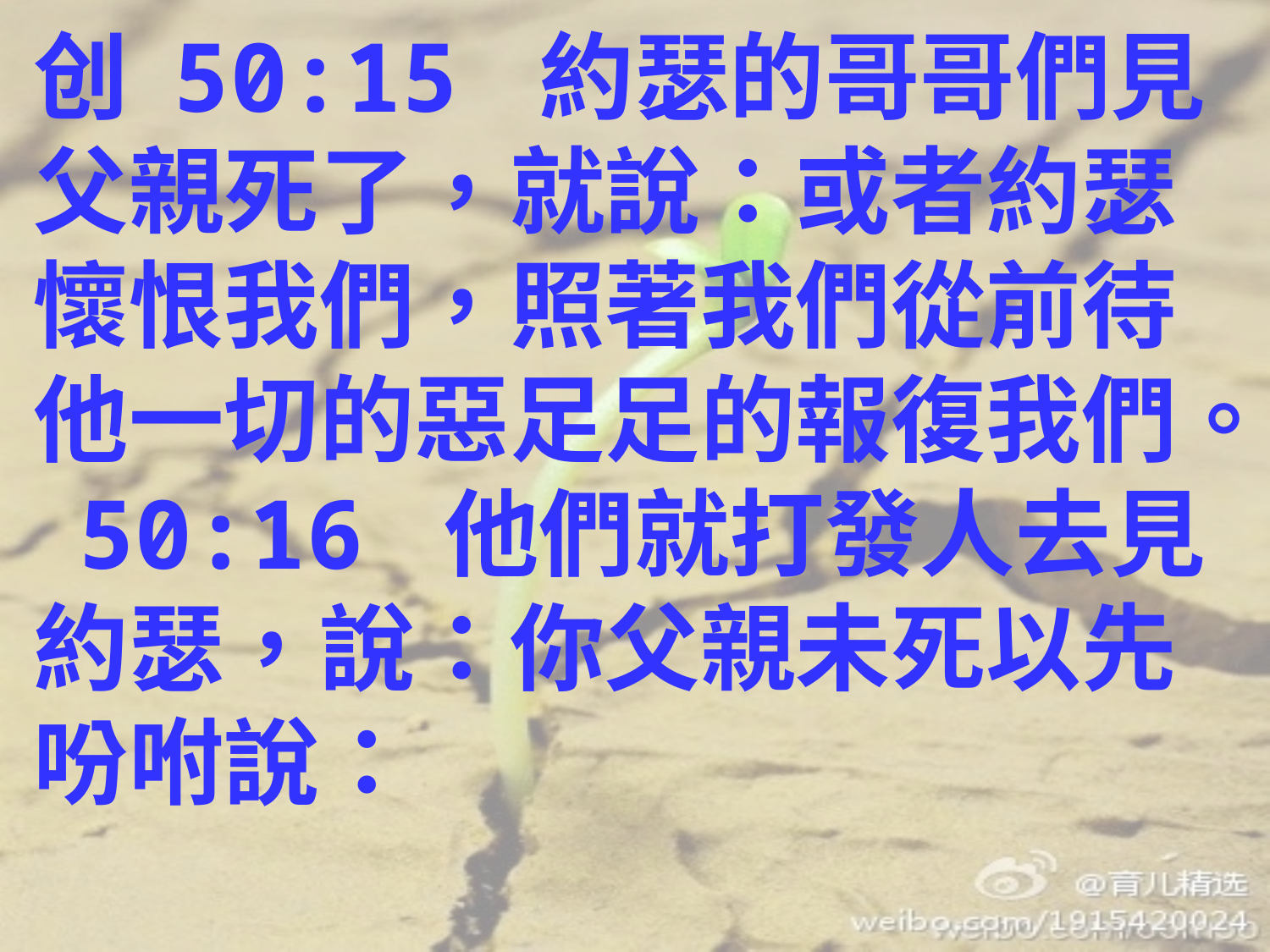

创 50:15 約瑟的哥哥們見父親死了，就說：或者約瑟懷恨我們，照著我們從前待他一切的惡足足的報復我們。 50:16 他們就打發人去見約瑟，說：你父親未死以先吩咐說：